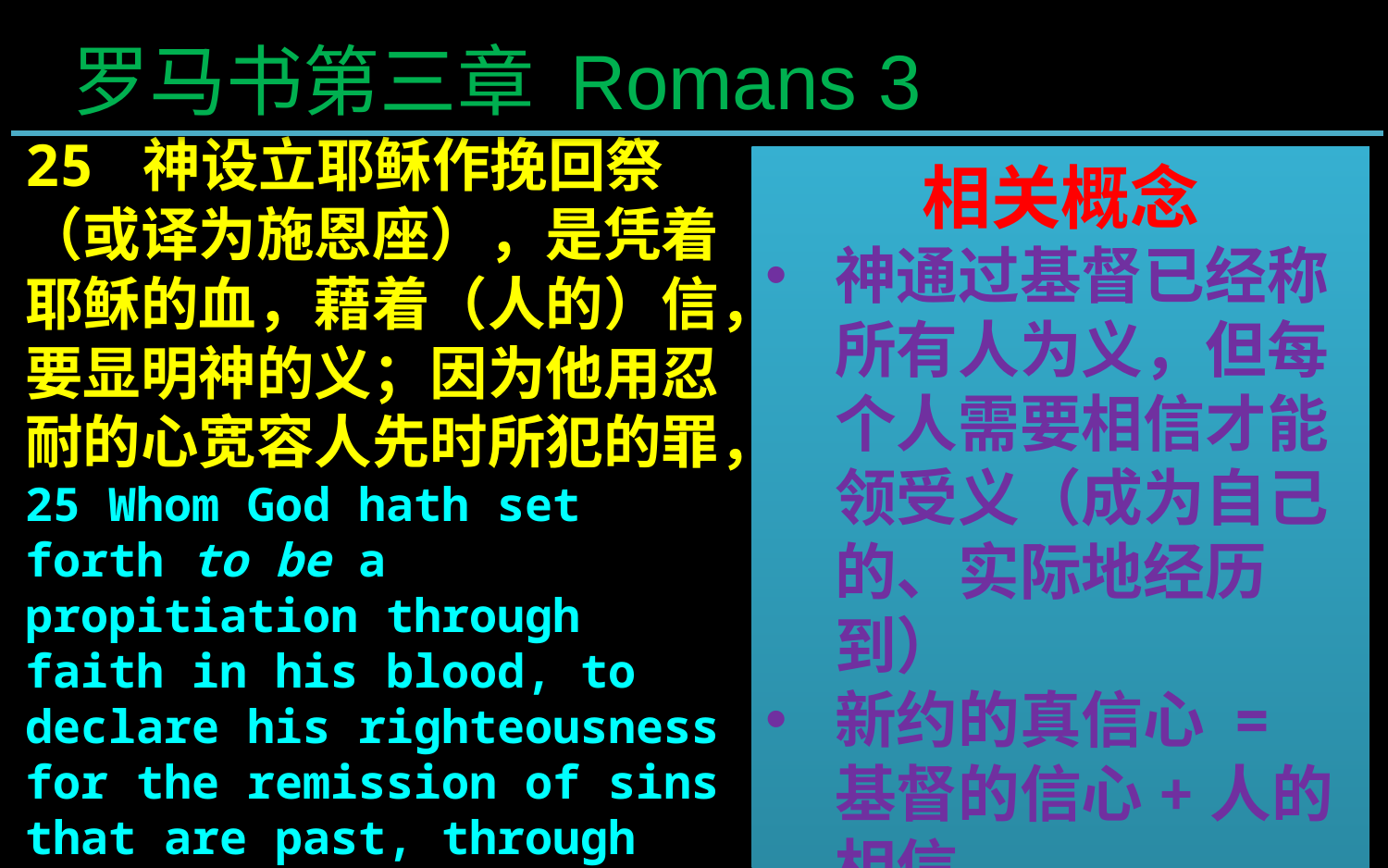

罗马书第三章 Romans 3
25 神设立耶稣作挽回祭（或译为施恩座），是凭着耶稣的血，藉着（人的）信，要显明神的义；因为他用忍耐的心宽容人先时所犯的罪，25 Whom God hath set forth to be a propitiation through faith in his blood, to declare his righteousness for the remission of sins that are past, through the forbearance of God;
相关概念
神通过基督已经称所有人为义，但每个人需要相信才能领受义（成为自己的、实际地经历到）
新约的真信心 = 基督的信心+人的相信